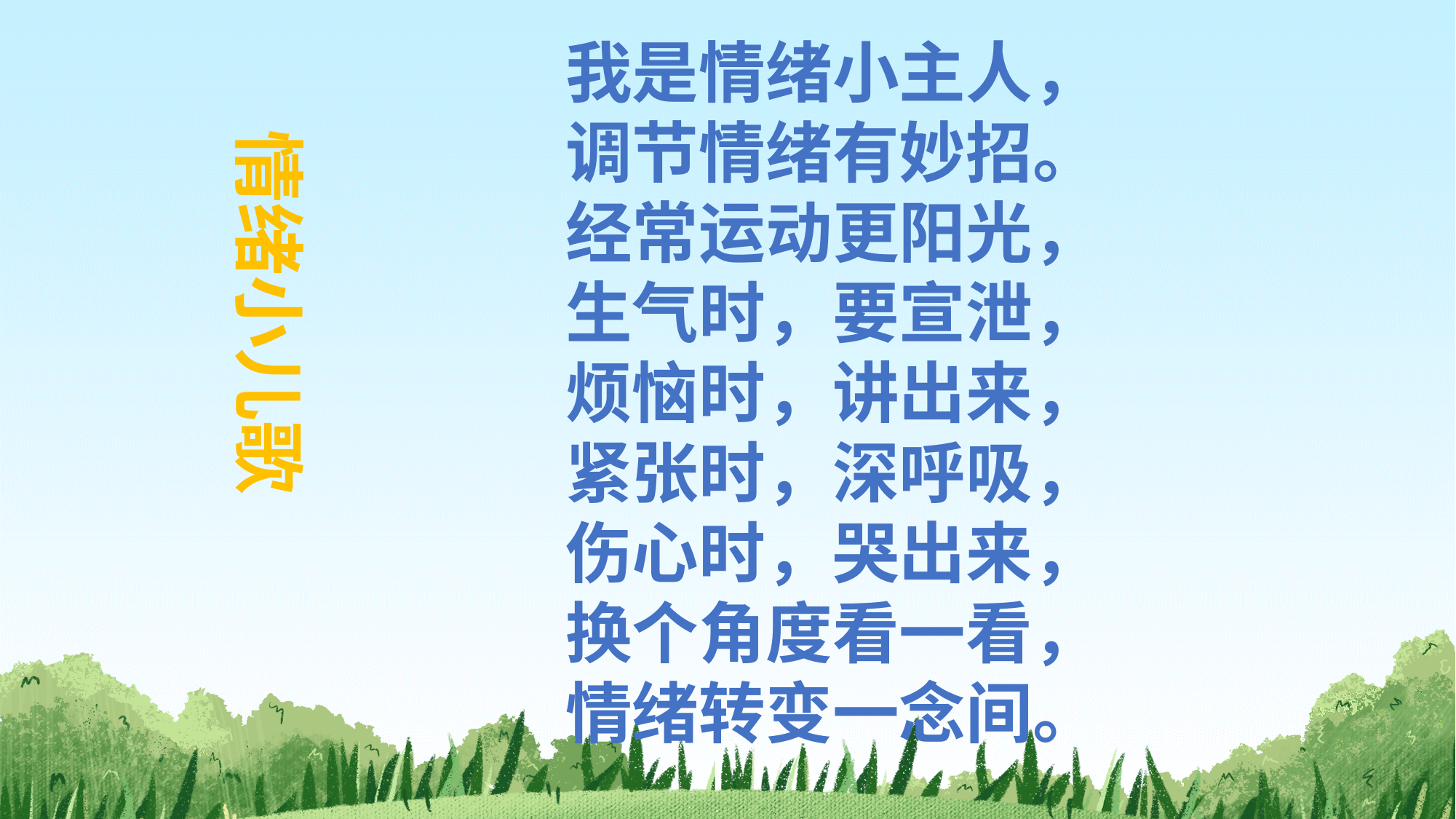

我是情绪小主人，
调节情绪有妙招。
经常运动更阳光，
生气时，要宣泄，
烦恼时，讲出来，
紧张时，深呼吸，
伤心时，哭出来，
换个角度看一看，
情绪转变一念间。
情绪小儿歌